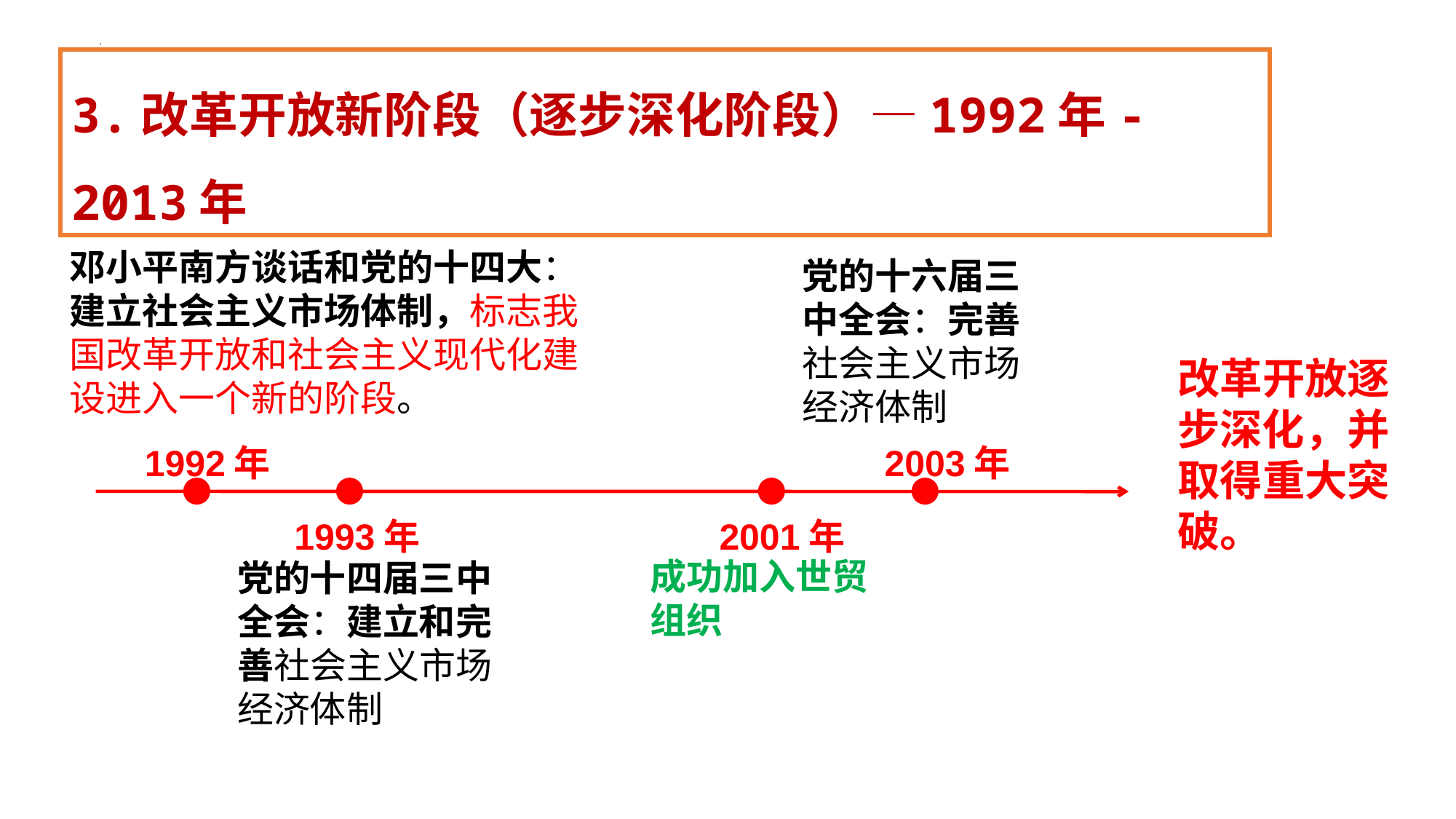

3.改革开放新阶段（逐步深化阶段）—1992年-2013年
邓小平南方谈话和党的十四大：建立社会主义市场体制，标志我国改革开放和社会主义现代化建设进入一个新的阶段。
党的十六届三中全会：完善社会主义市场经济体制
改革开放逐步深化，并取得重大突破。
1992年
2003年

1993年
2001年
成功加入世贸组织
党的十四届三中全会：建立和完善社会主义市场经济体制